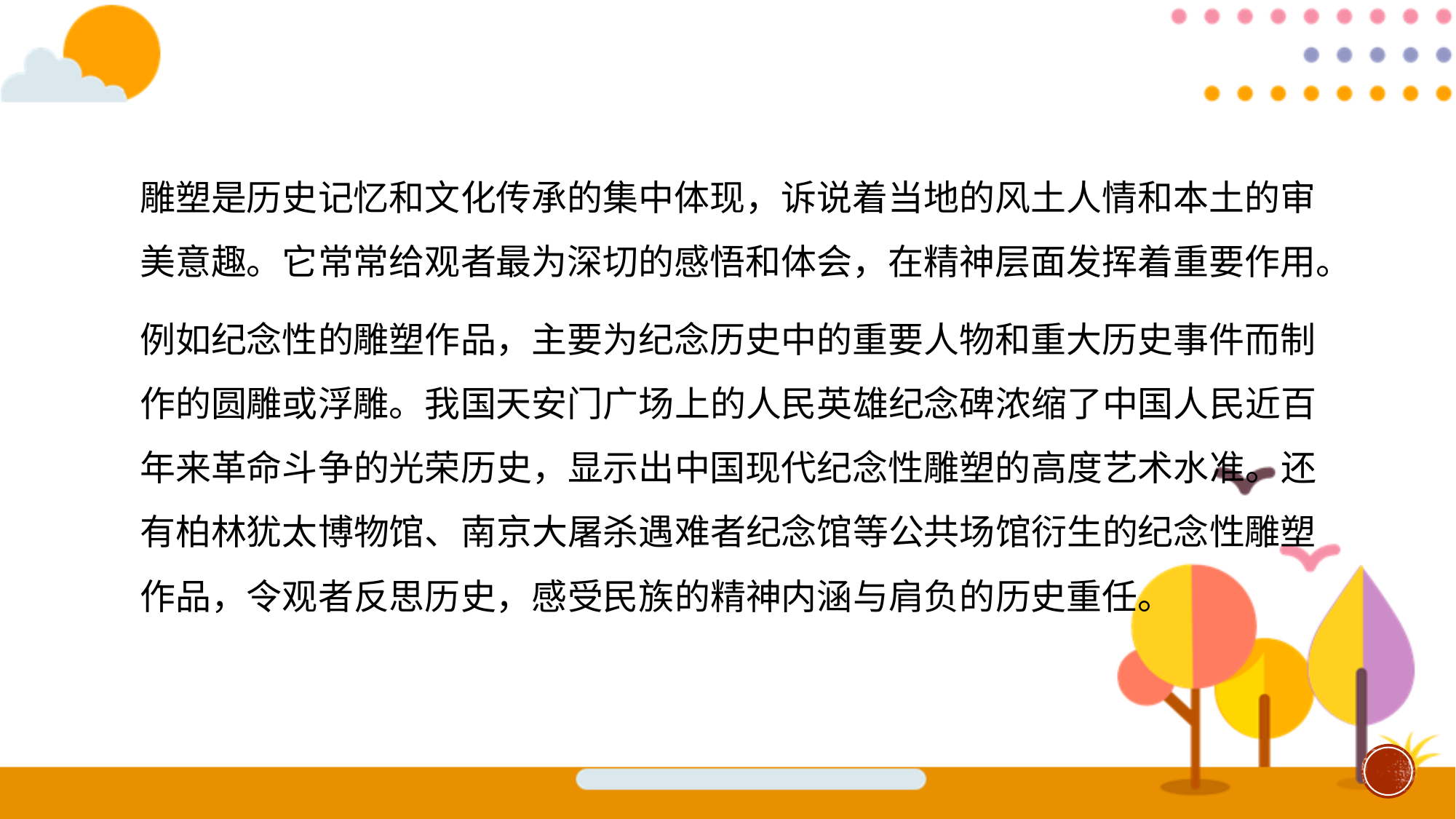

雕塑是历史记忆和文化传承的集中体现，诉说着当地的风土人情和本土的审美意趣。它常常给观者最为深切的感悟和体会，在精神层面发挥着重要作用。
例如纪念性的雕塑作品，主要为纪念历史中的重要人物和重大历史事件而制作的圆雕或浮雕。我国天安门广场上的人民英雄纪念碑浓缩了中国人民近百年来革命斗争的光荣历史，显示出中国现代纪念性雕塑的高度艺术水准。还有柏林犹太博物馆、南京大屠杀遇难者纪念馆等公共场馆衍生的纪念性雕塑作品，令观者反思历史，感受民族的精神内涵与肩负的历史重任。